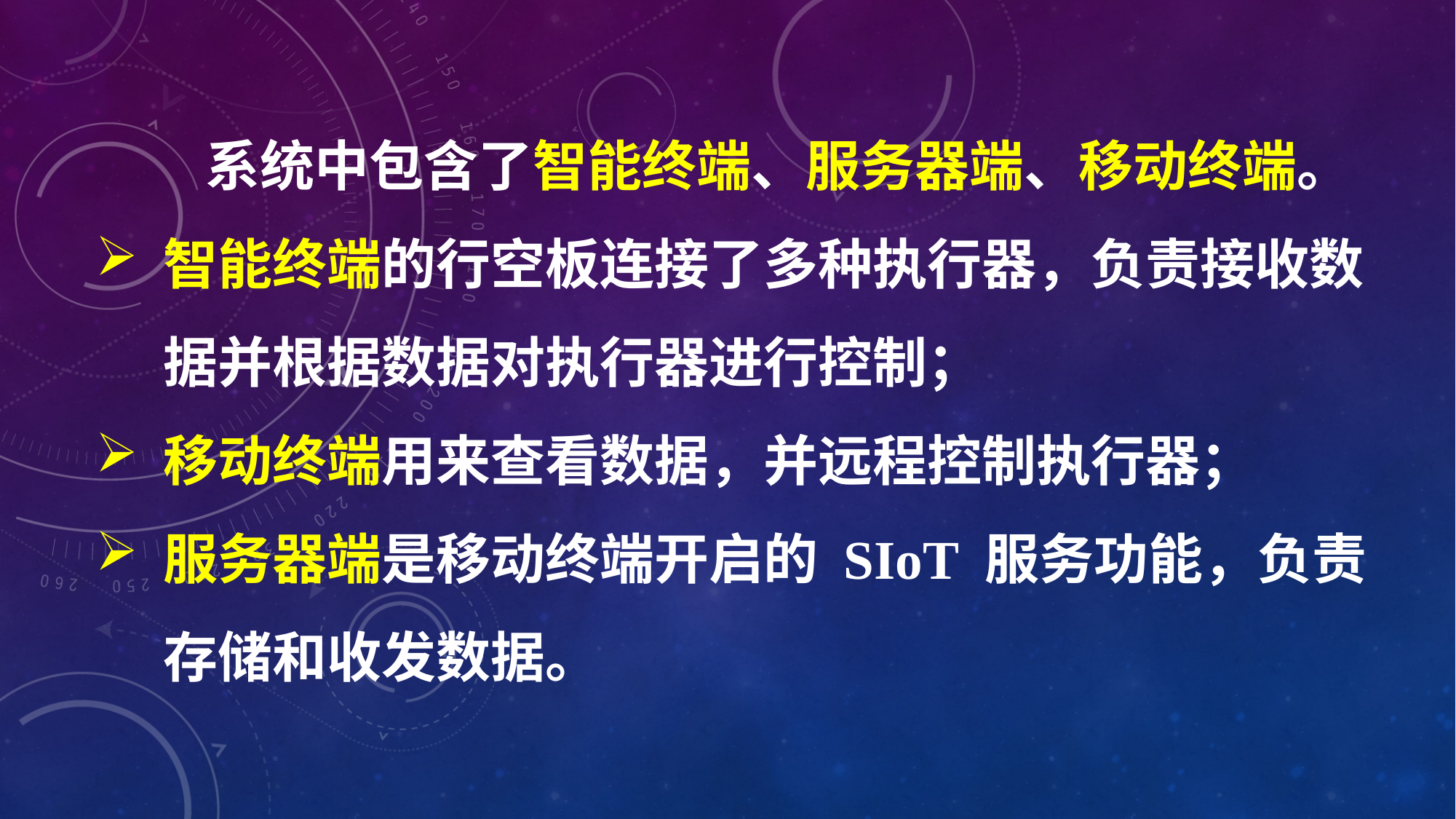

系统中包含了智能终端、服务器端、移动终端。
智能终端的行空板连接了多种执行器，负责接收数据并根据数据对执行器进行控制；
移动终端用来查看数据，并远程控制执行器；
服务器端是移动终端开启的 SIoT 服务功能，负责存储和收发数据。